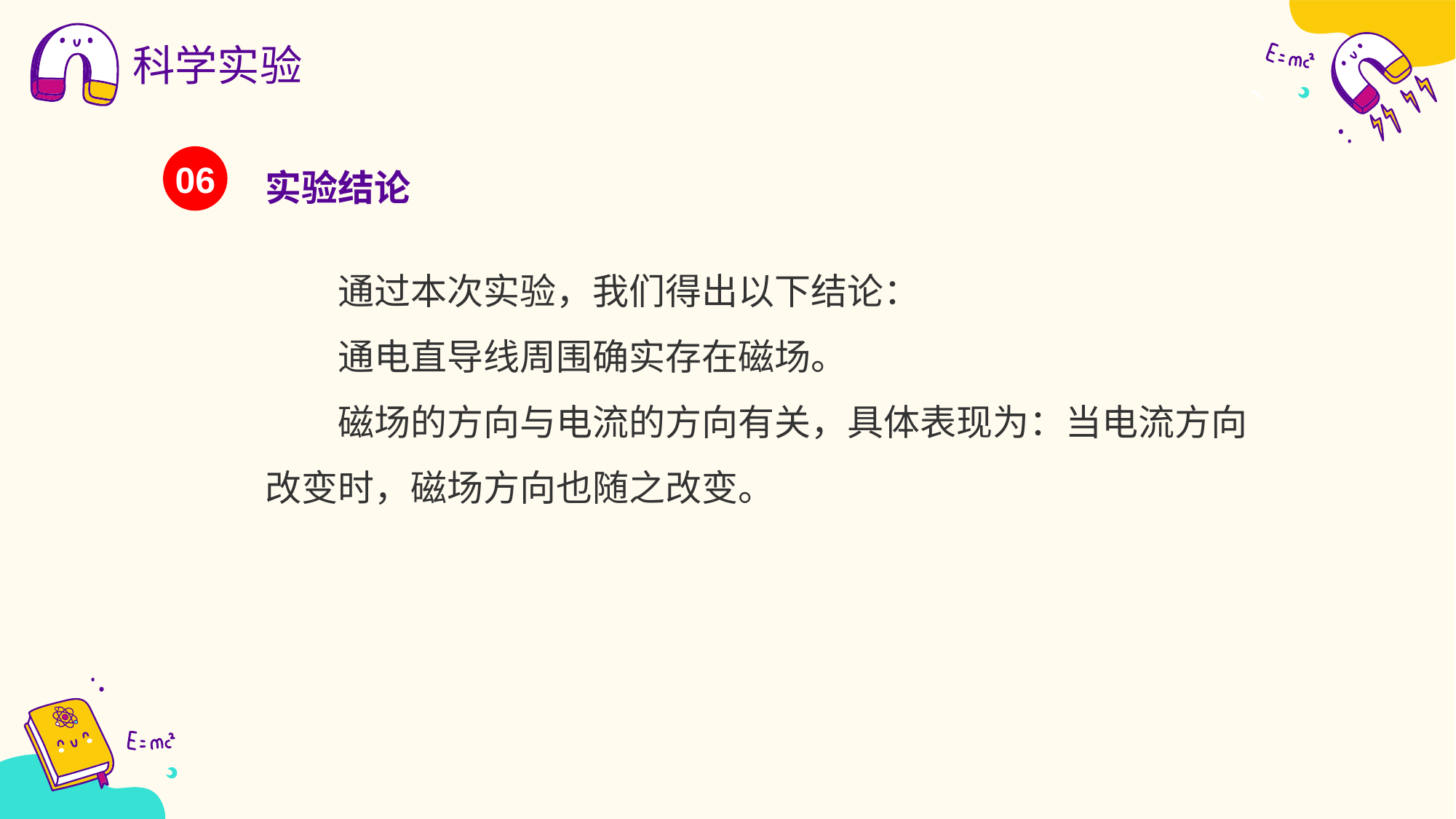

科学实验
实验结论
06
通过本次实验，我们得出以下结论：
通电直导线周围确实存在磁场。
磁场的方向与电流的方向有关，具体表现为：当电流方向改变时，磁场方向也随之改变。